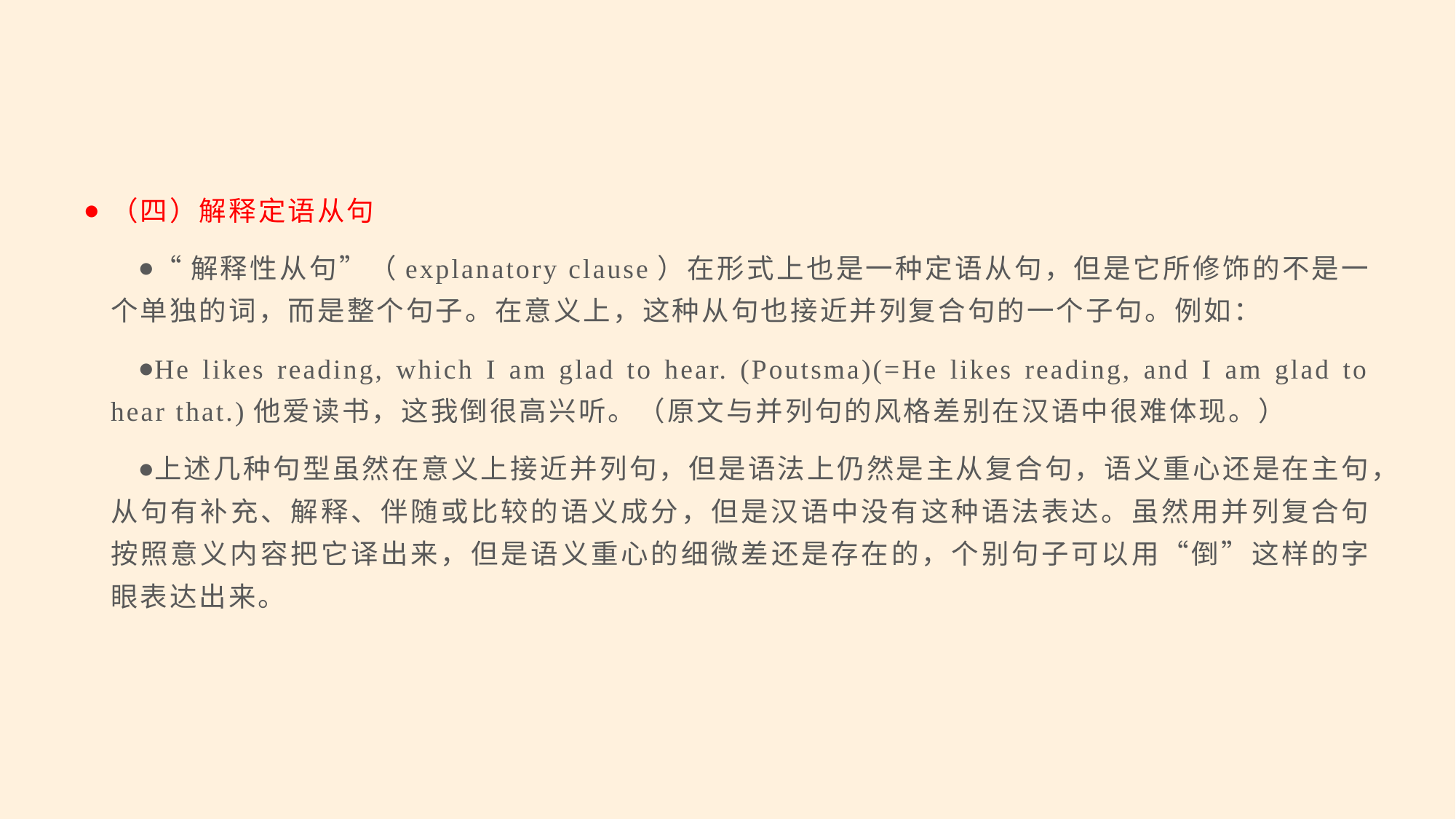

#
（四）解释定语从句
“解释性从句”（explanatory clause）在形式上也是一种定语从句，但是它所修饰的不是一个单独的词，而是整个句子。在意义上，这种从句也接近并列复合句的一个子句。例如：
He likes reading, which I am glad to hear. (Poutsma)(=He likes reading, and I am glad to hear that.)他爱读书，这我倒很高兴听。（原文与并列句的风格差别在汉语中很难体现。）
上述几种句型虽然在意义上接近并列句，但是语法上仍然是主从复合句，语义重心还是在主句，从句有补充、解释、伴随或比较的语义成分，但是汉语中没有这种语法表达。虽然用并列复合句按照意义内容把它译出来，但是语义重心的细微差还是存在的，个别句子可以用“倒”这样的字眼表达出来。